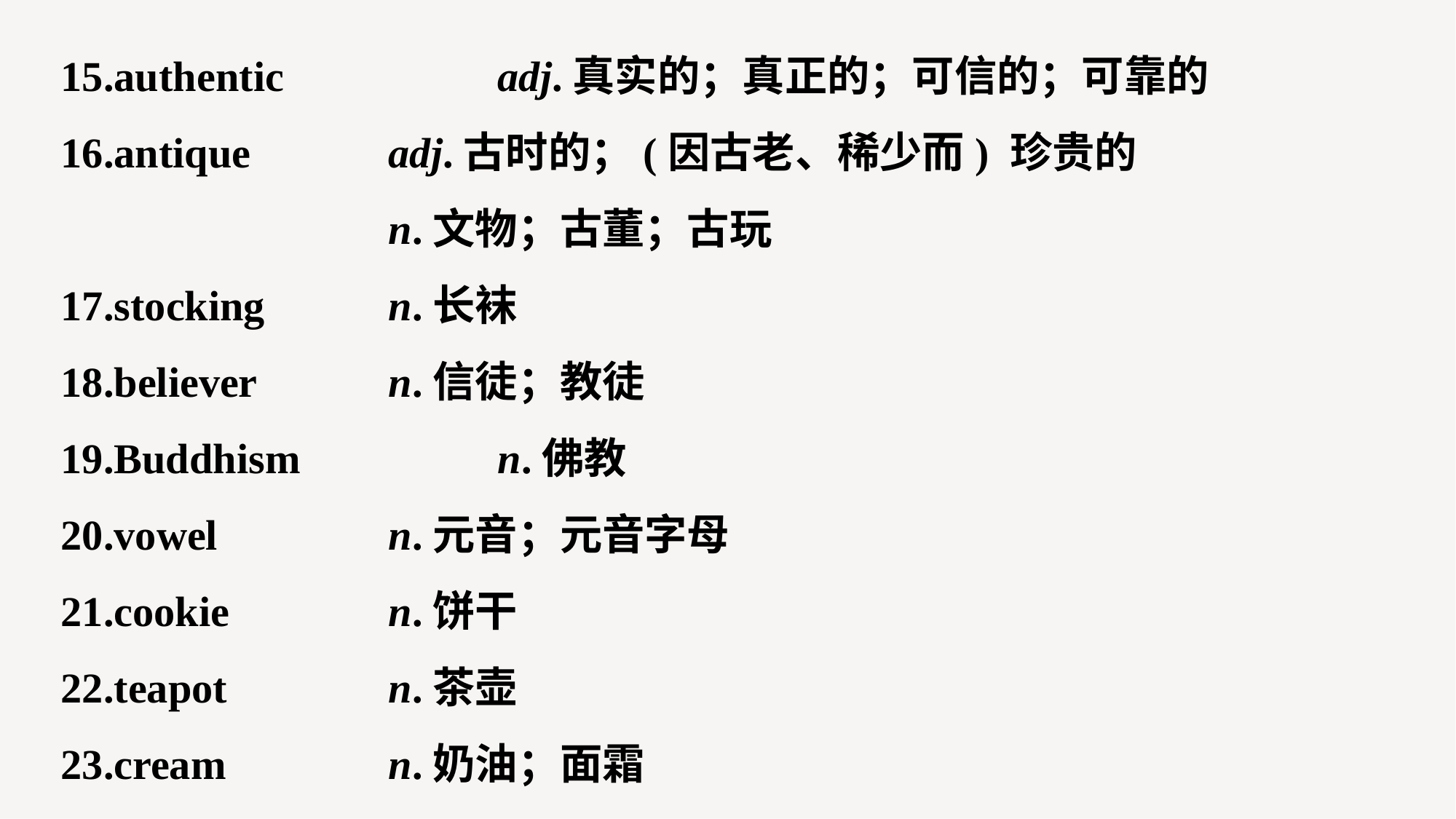

15.authentic 		adj.真实的；真正的；可信的；可靠的
16.antique 		adj.古时的；(因古老、稀少而) 珍贵的
			n.文物；古董；古玩
17.stocking 		n.长袜
18.believer 		n.信徒；教徒
19.Buddhism 		n.佛教
20.vowel 		n.元音；元音字母
21.cookie 		n.饼干
22.teapot 		n.茶壶
23.cream 		n.奶油；面霜